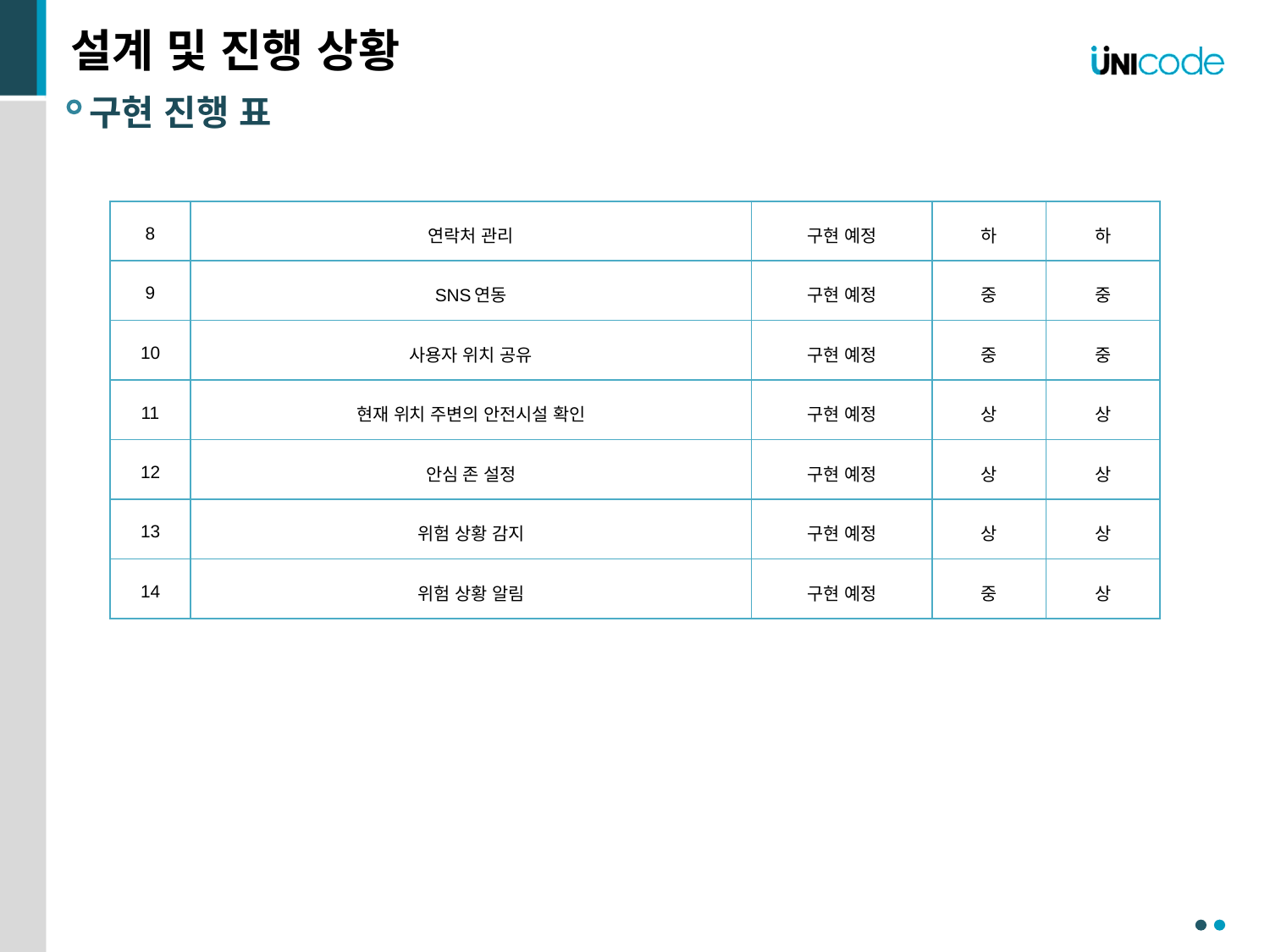

# 설계 및 진행 상황
구현 진행 표

| 8 | 연락처 관리 | 구현 예정 | 하 | 하 |
| --- | --- | --- | --- | --- |
| 9 | SNS연동 | 구현 예정 | 중 | 중 |
| 10 | 사용자 위치 공유 | 구현 예정 | 중 | 중 |
| 11 | 현재 위치 주변의 안전시설 확인 | 구현 예정 | 상 | 상 |
| 12 | 안심 존 설정 | 구현 예정 | 상 | 상 |
| 13 | 위험 상황 감지 | 구현 예정 | 상 | 상 |
| 14 | 위험 상황 알림 | 구현 예정 | 중 | 상 |